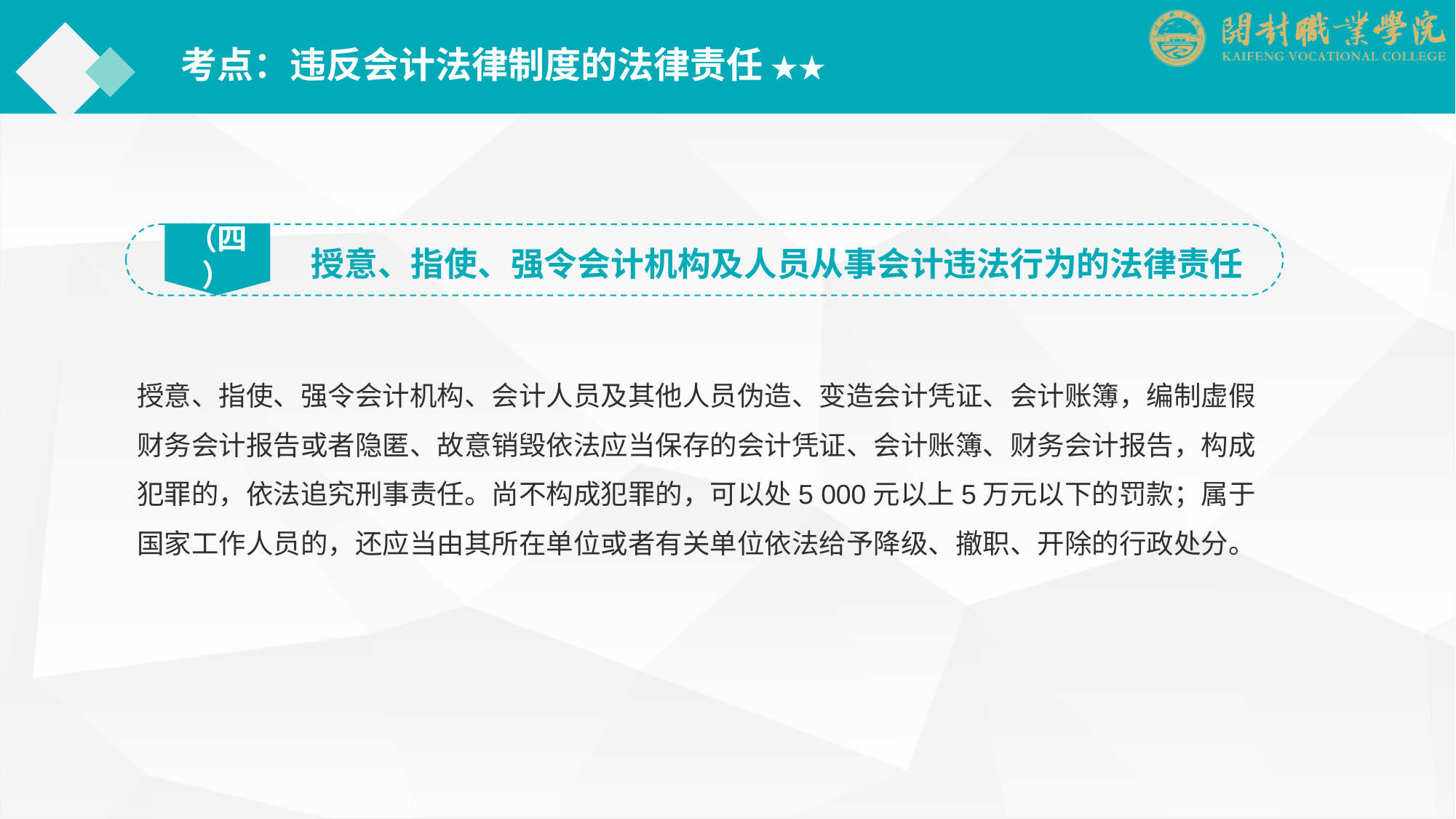

考点：违反会计法律制度的法律责任 ★★
（四）

授意、指使、强令会计机构及人员从事会计违法行为的法律责任
授意、指使、强令会计机构、会计人员及其他人员伪造、变造会计凭证、会计账簿，编制虚假财务会计报告或者隐匿、故意销毁依法应当保存的会计凭证、会计账簿、财务会计报告，构成犯罪的，依法追究刑事责任。尚不构成犯罪的，可以处5 000元以上5万元以下的罚款；属于国家工作人员的，还应当由其所在单位或者有关单位依法给予降级、撤职、开除的行政处分。